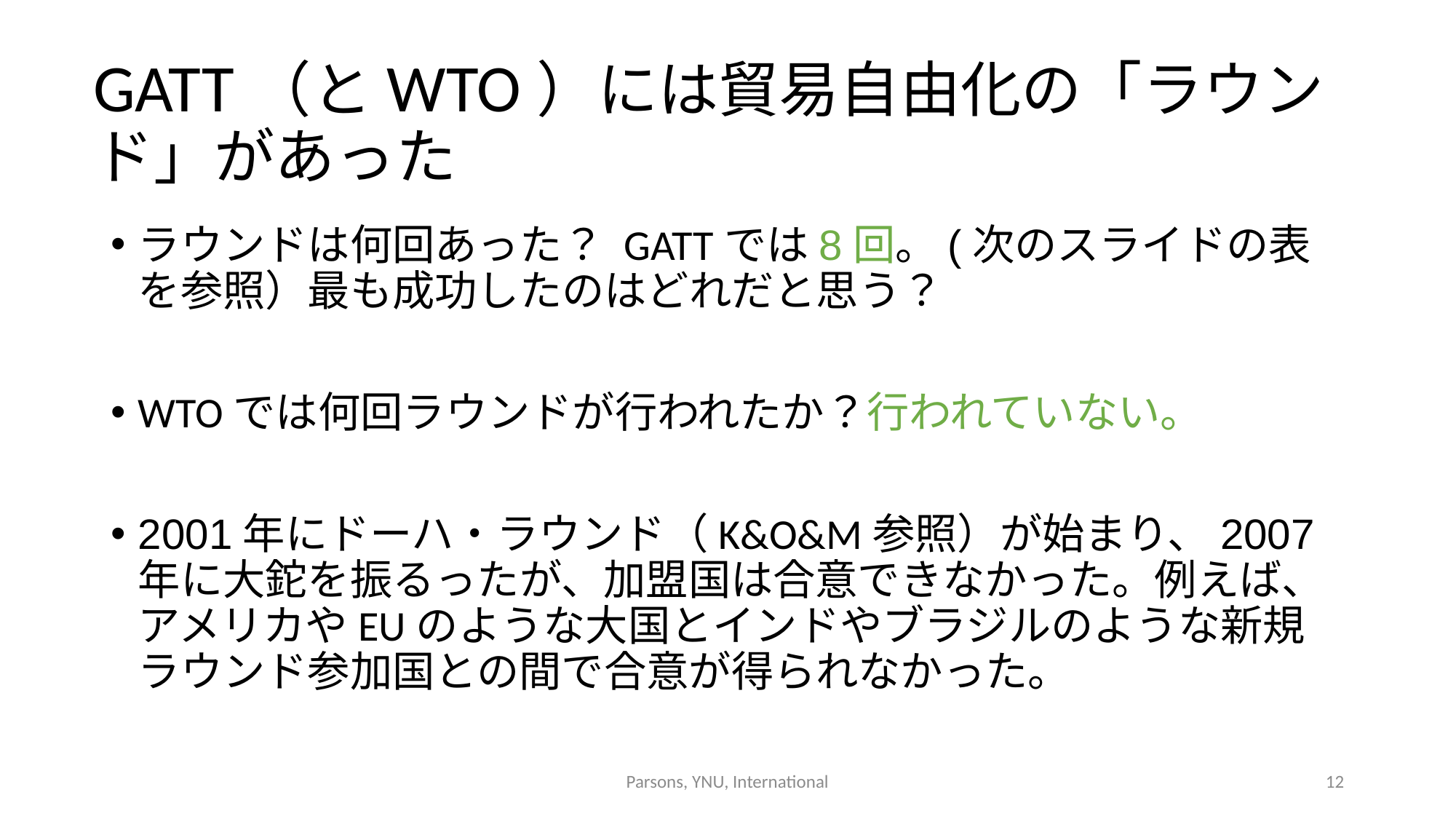

# GATT（とWTO）には貿易自由化の「ラウンド」があった
ラウンドは何回あった？ GATTでは8回。(次のスライドの表を参照）最も成功したのはどれだと思う？

WTOでは何回ラウンドが行われたか？行われていない。

2001年にドーハ・ラウンド（K&O&M参照）が始まり、2007年に大鉈を振るったが、加盟国は合意できなかった。例えば、アメリカやEUのような大国とインドやブラジルのような新規ラウンド参加国との間で合意が得られなかった。

Parsons, YNU, International
12